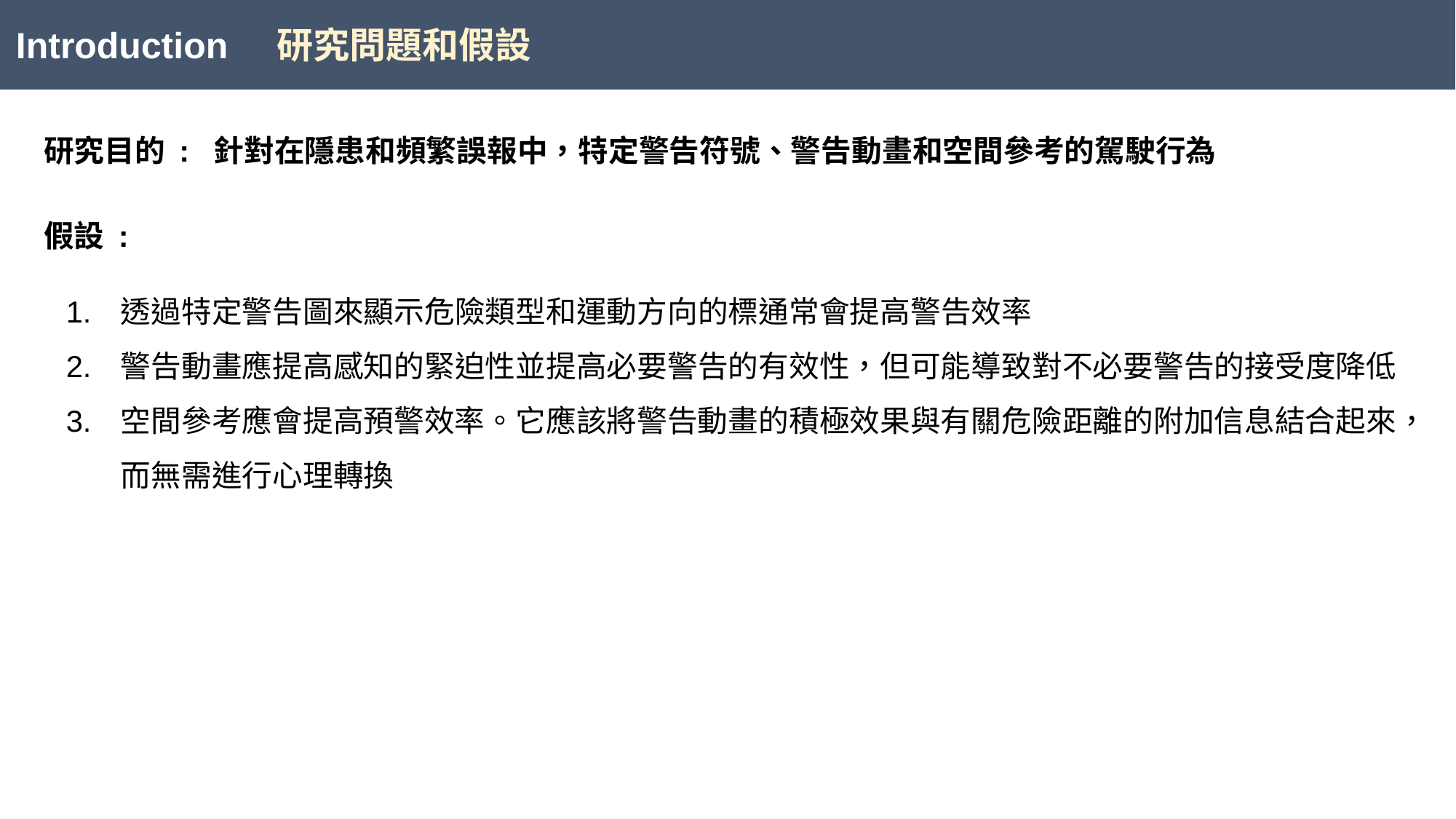

研究問題和假設
Introduction
研究目的 :  針對在隱患和頻繁誤報中，特定警告符號、警告動畫和空間參考的駕駛行為
假設 :
透過特定警告圖來顯示危險類型和運動方向的標通常會提高警告效率
警告動畫應提高感知的緊迫性並提高必要警告的有效性，但可能導致對不必要警告的接受度降低
空間參考應會提高預警效率。它應該將警告動畫的積極效果與有關危險距離的附加信息結合起來，而無需進行心理轉換